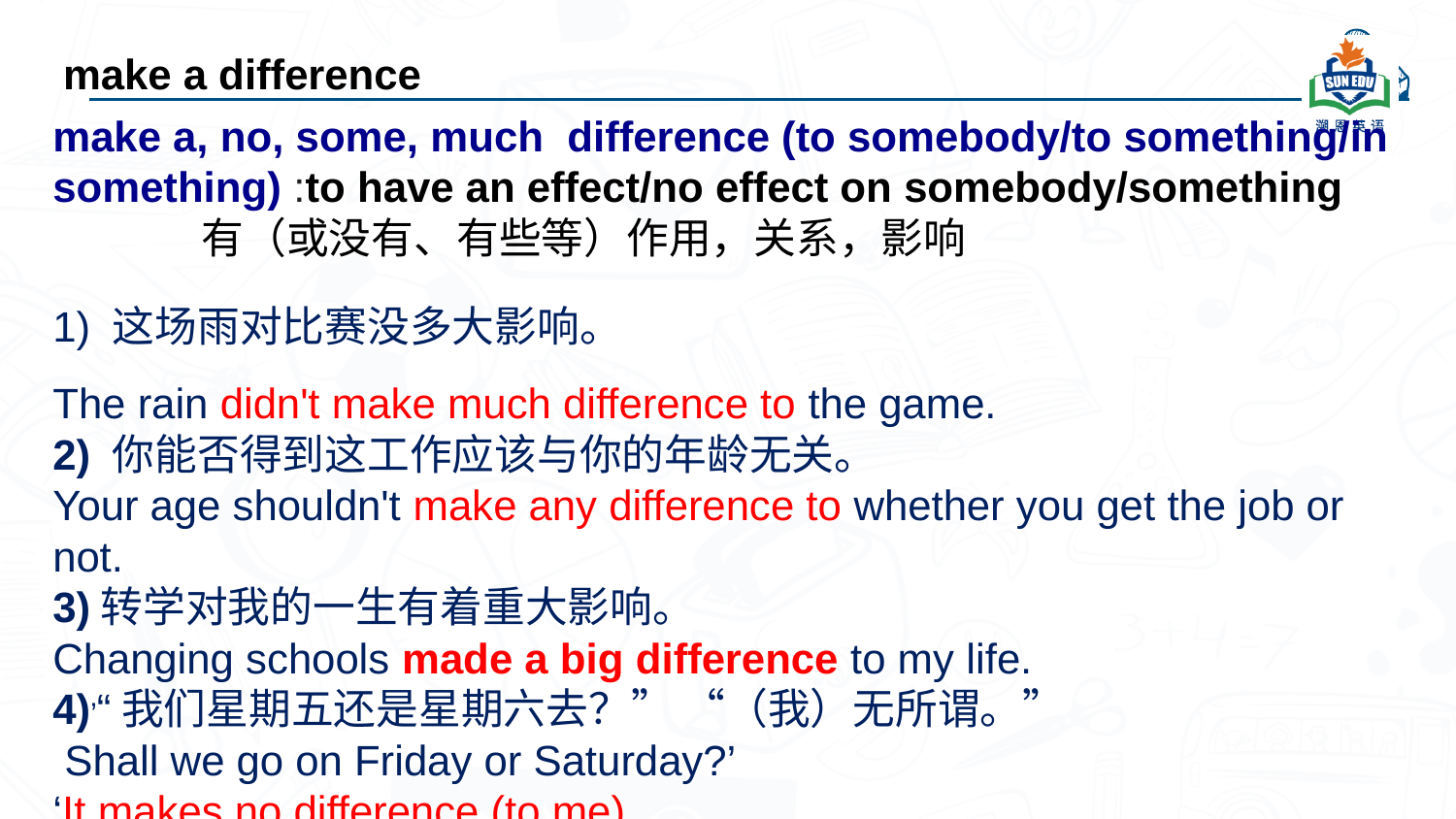

make a difference
make a, no, some, much  difference (to somebody/to something/in something) :to have an effect/no effect on somebody/something
                 有（或没有、有些等）作用，关系，影响
1) 这场雨对比赛没多大影响。
The rain didn't make much difference to the game.
2) 你能否得到这工作应该与你的年龄无关。
Your age shouldn't make any difference to whether you get the job or not.
3)转学对我的一生有着重大影响。
Changing schools made a big difference to my life.
4)’“我们星期五还是星期六去？” “（我）无所谓。”
 Shall we go on Friday or Saturday?’
‘It makes no difference (to me).